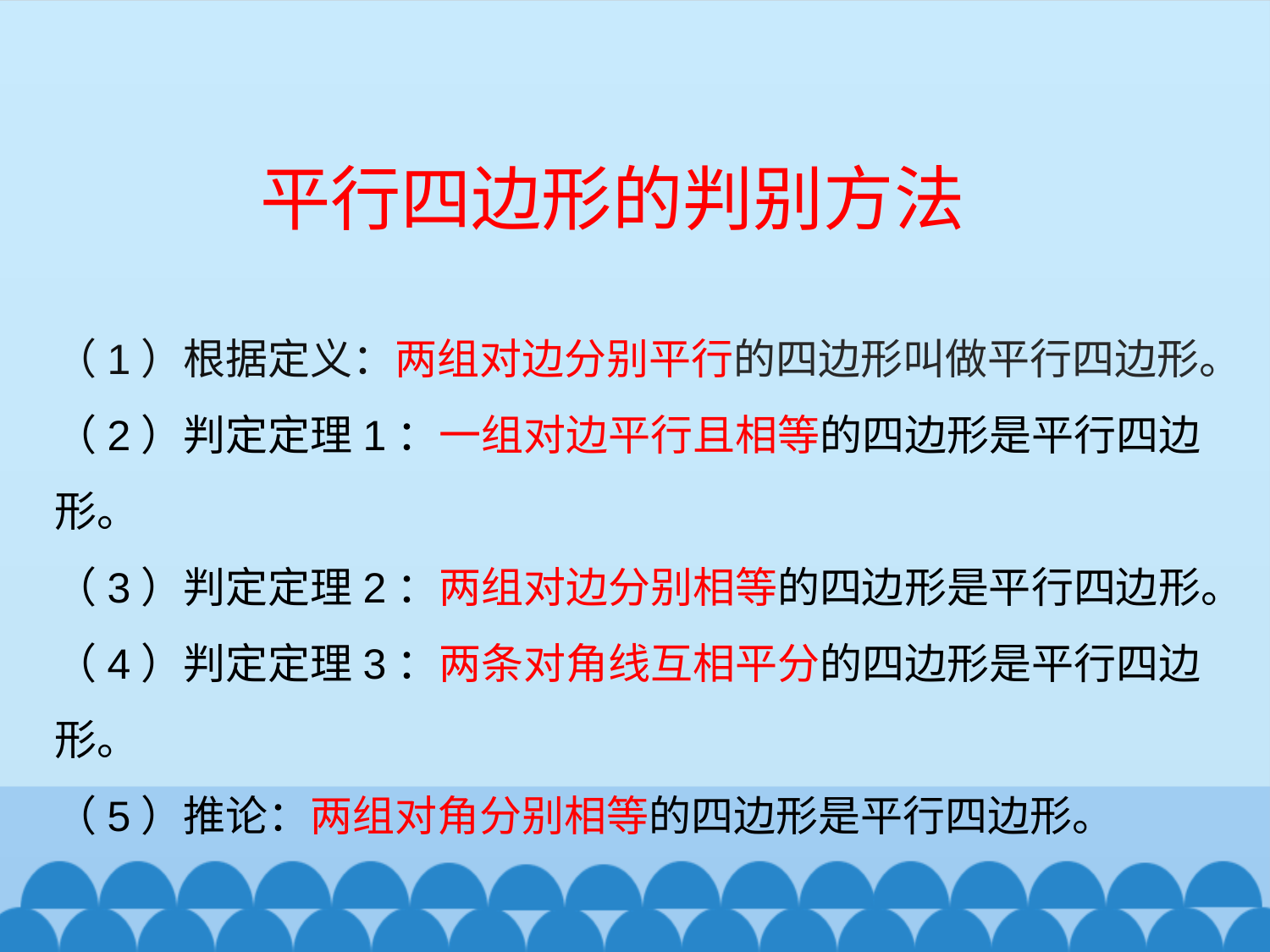

平行四边形的判别方法
（1）根据定义：两组对边分别平行的四边形叫做平行四边形。
（2）判定定理1：一组对边平行且相等的四边形是平行四边形。
（3）判定定理2：两组对边分别相等的四边形是平行四边形。
（4）判定定理3：两条对角线互相平分的四边形是平行四边形。
（5）推论：两组对角分别相等的四边形是平行四边形。